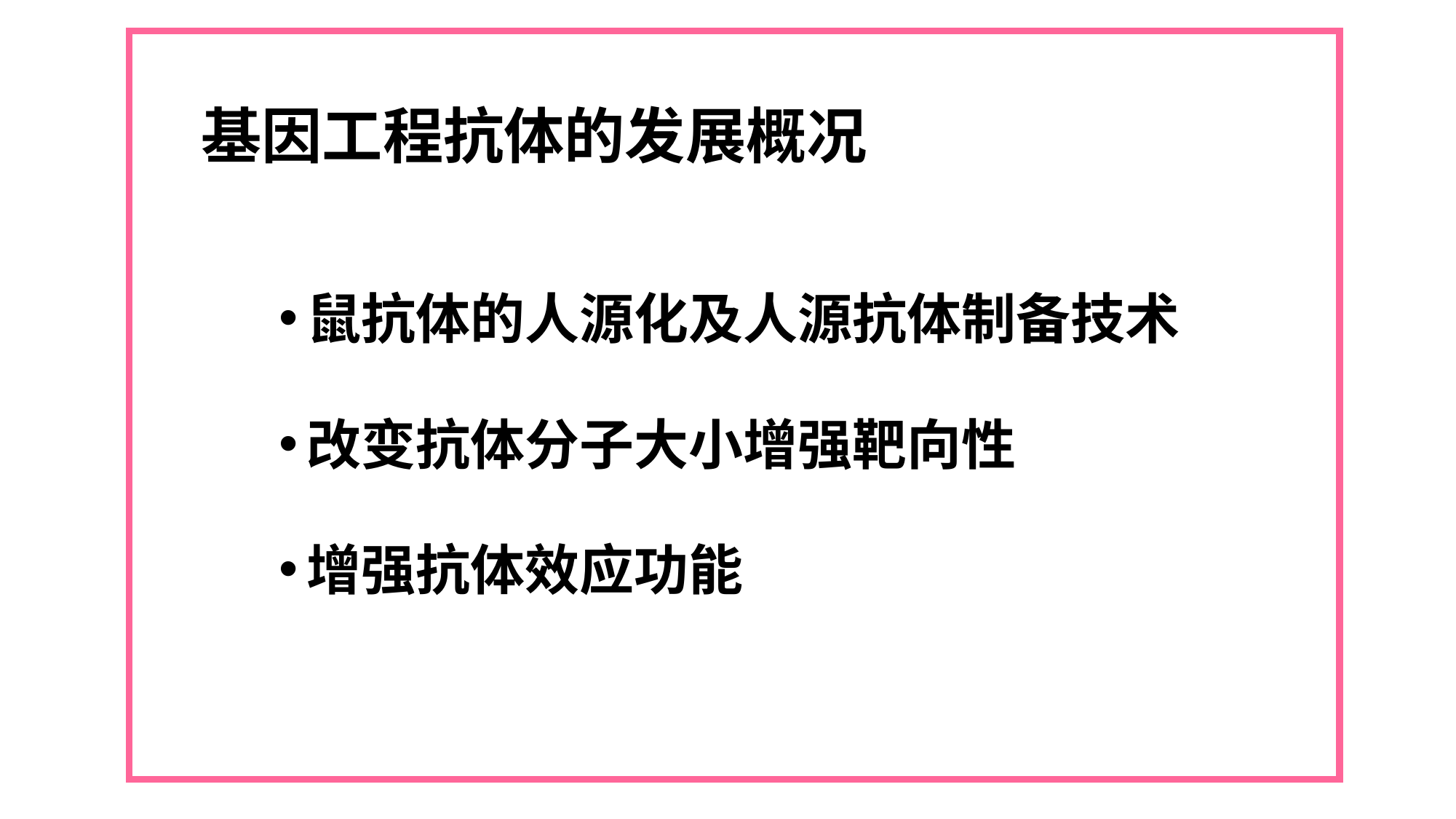

# 基因工程抗体的发展概况
鼠抗体的人源化及人源抗体制备技术
改变抗体分子大小增强靶向性
增强抗体效应功能